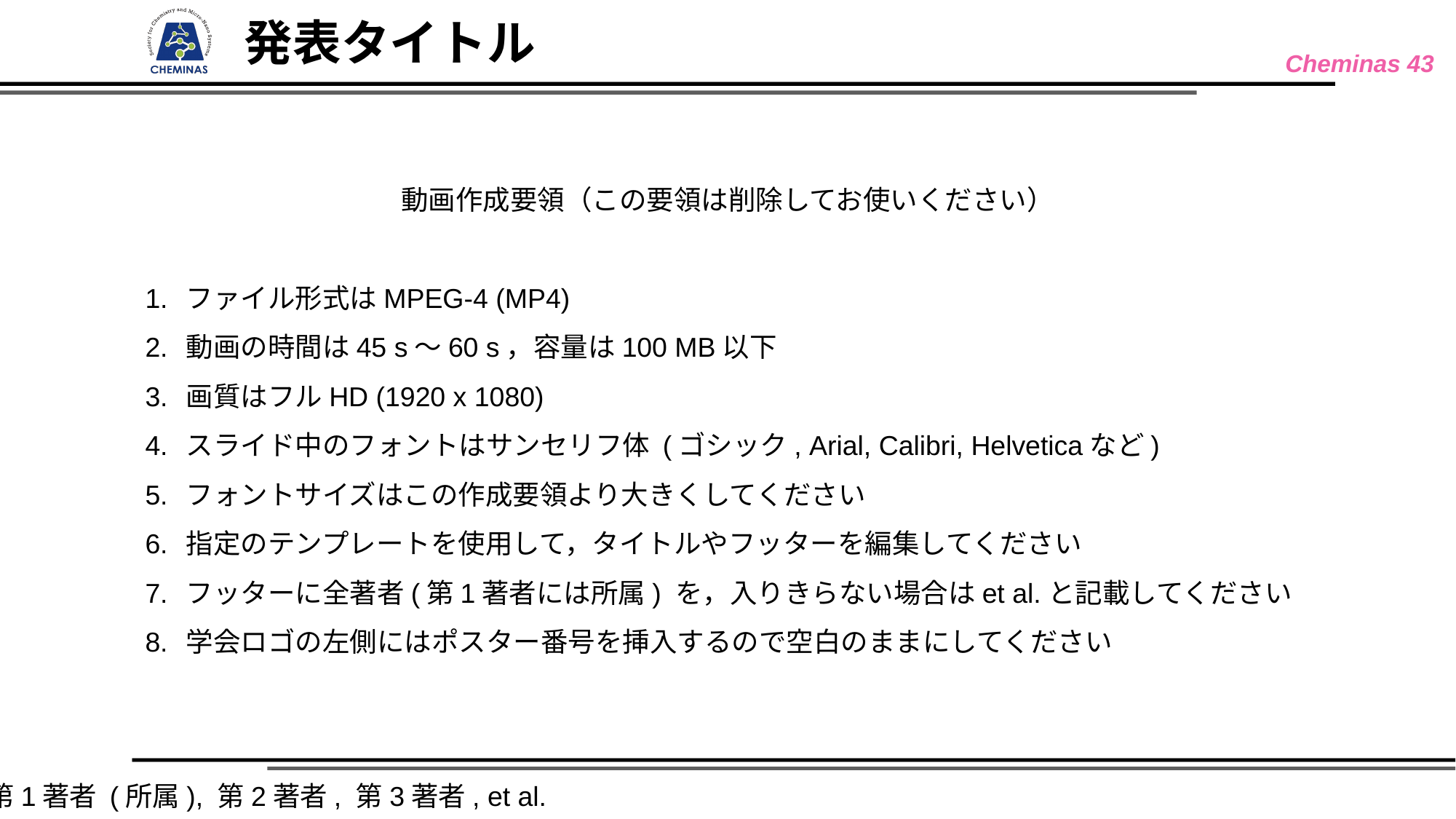

発表タイトル
動画作成要領（この要領は削除してお使いください）

ファイル形式はMPEG-4 (MP4)
動画の時間は45 s〜60 s，容量は100 MB以下
画質はフルHD (1920 x 1080)
スライド中のフォントはサンセリフ体 (ゴシック, Arial, Calibri, Helveticaなど)
フォントサイズはこの作成要領より大きくしてください
指定のテンプレートを使用して，タイトルやフッターを編集してください
フッターに全著者(第1著者には所属) を，入りきらない場合はet al.と記載してください
学会ロゴの左側にはポスター番号を挿入するので空白のままにしてください
第1著者 (所属), 第2著者, 第3著者, et al.